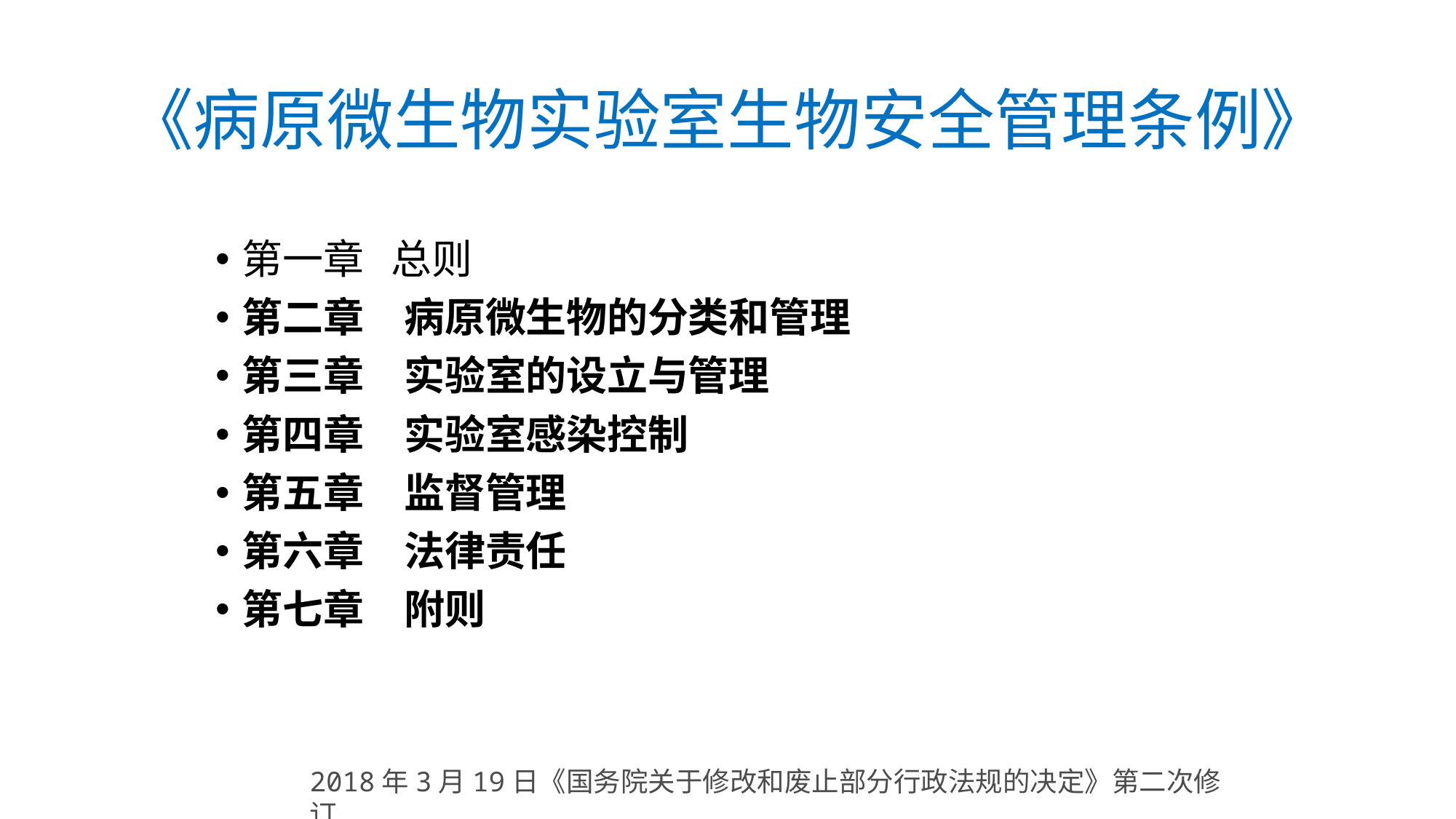

# 《病原微生物实验室生物安全管理条例》
第一章   总则
第二章　病原微生物的分类和管理
第三章　实验室的设立与管理
第四章　实验室感染控制
第五章　监督管理
第六章　法律责任
第七章　附则
2018年3月19日《国务院关于修改和废止部分行政法规的决定》第二次修订
59